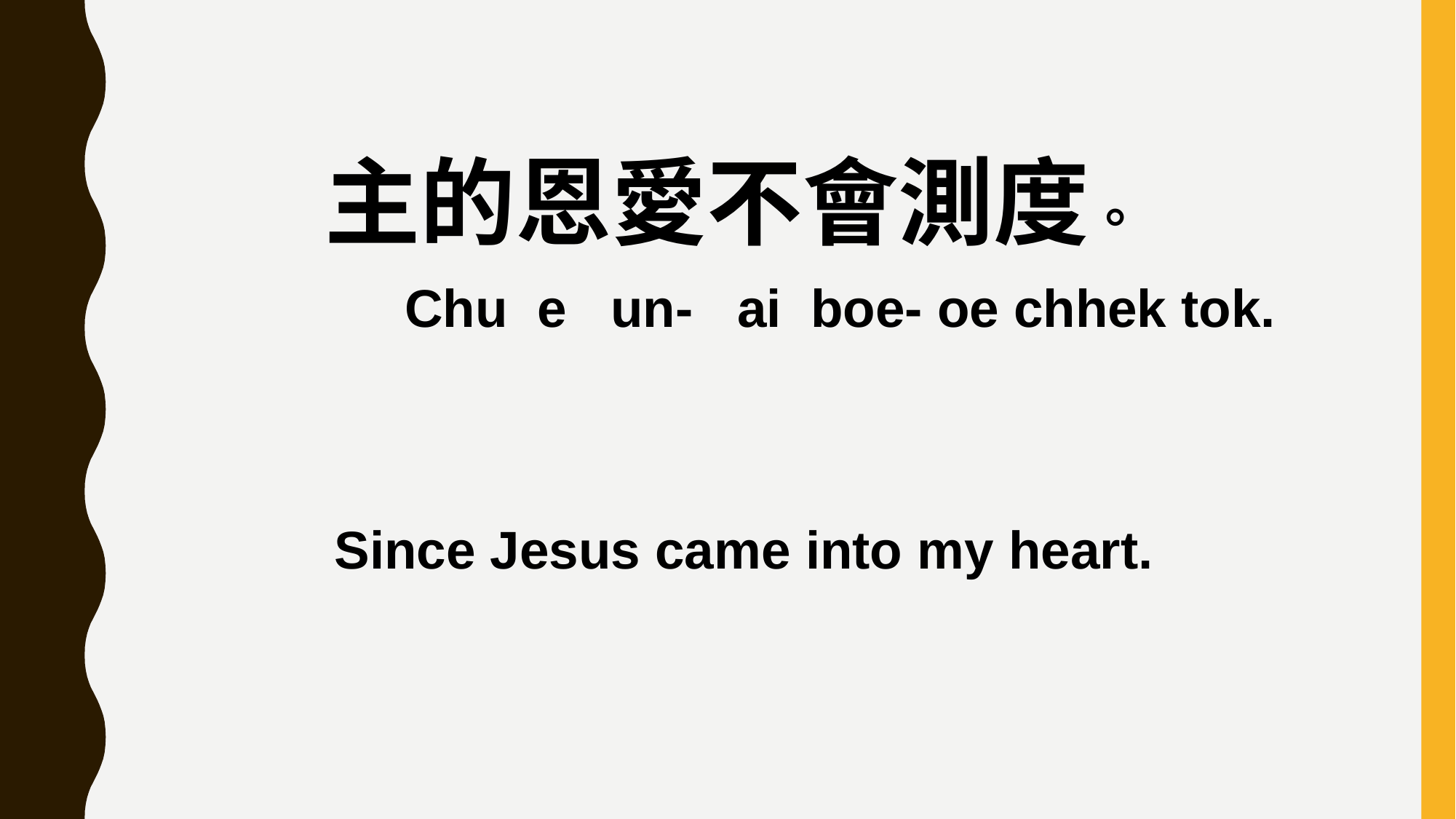

主的恩愛不會測度。
              Chu  e   un-   ai  boe- oe chhek tok.

Since Jesus came into my heart.